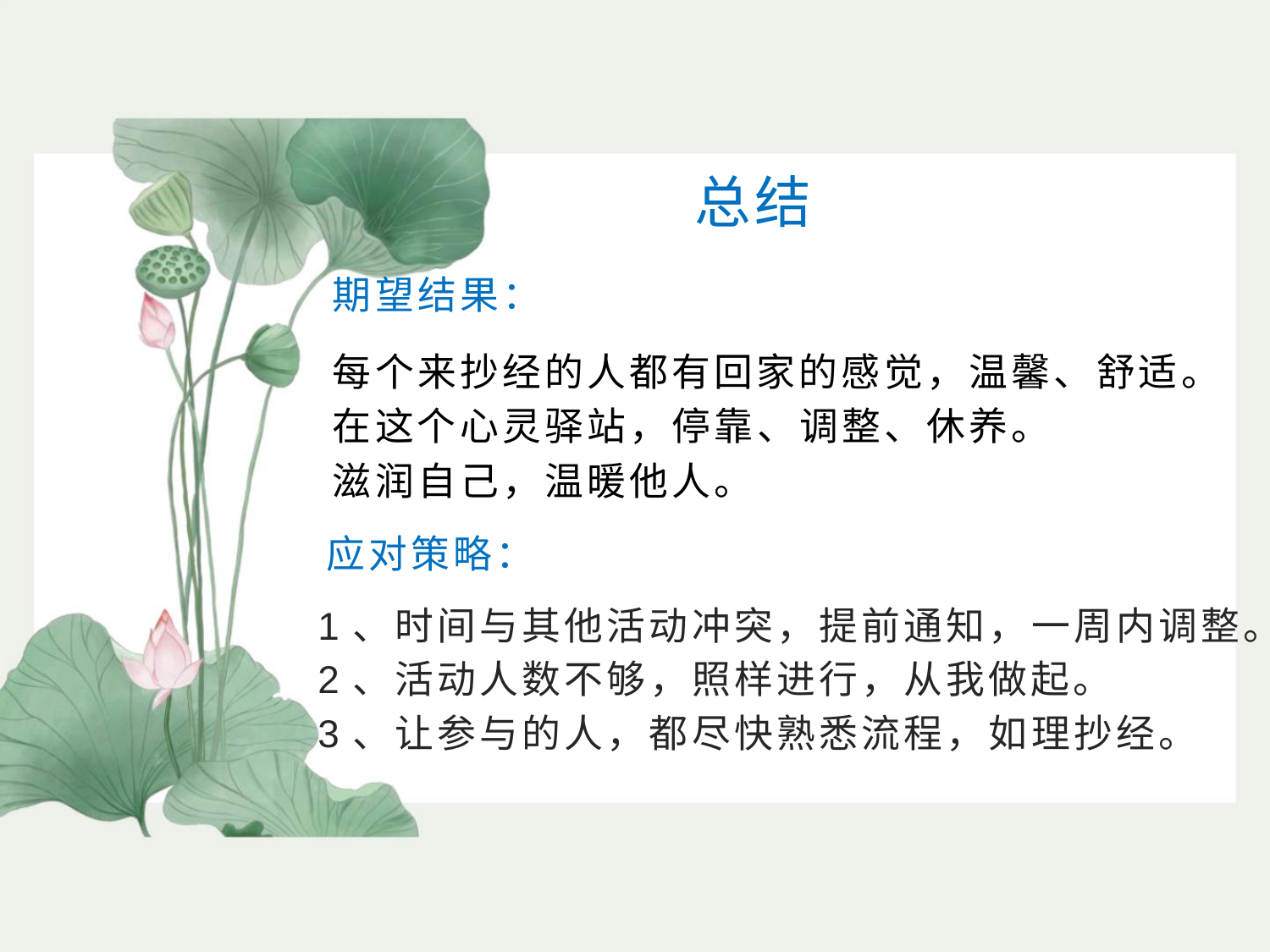

总结
期望结果：
每个来抄经的人都有回家的感觉，温馨、舒适。
在这个心灵驿站，停靠、调整、休养。
滋润自己，温暖他人。
应对策略：
1、时间与其他活动冲突，提前通知，一周内调整。
2、活动人数不够，照样进行，从我做起。
3、让参与的人，都尽快熟悉流程，如理抄经。